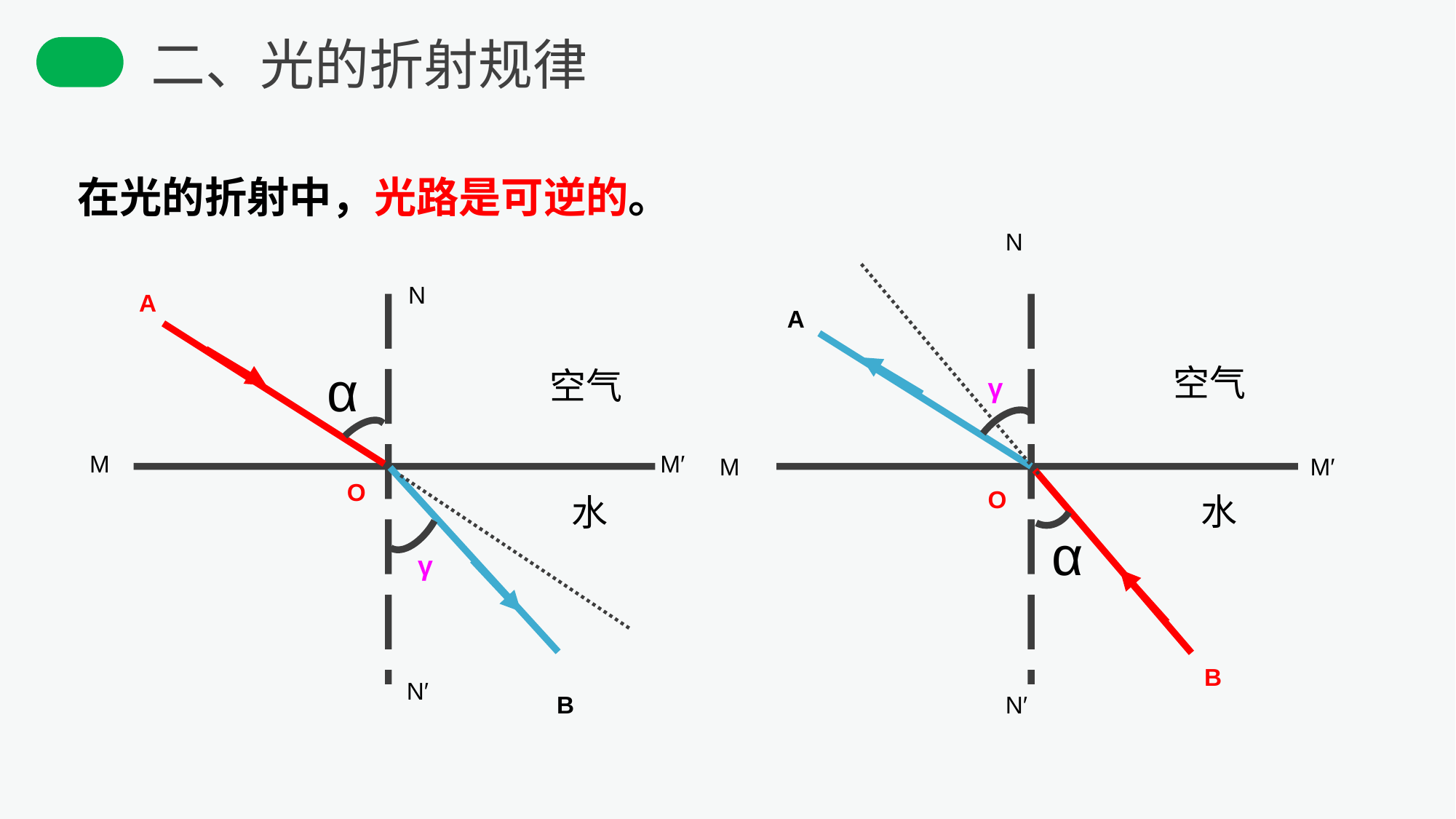

二、光的折射规律
在光的折射中，光路是可逆的。
N
N
 A

A

α
空气
空气

γ

M                                                                                  M′
 M                                                                                     M′

O

O
水
水

α
γ

B
N′
B
N′